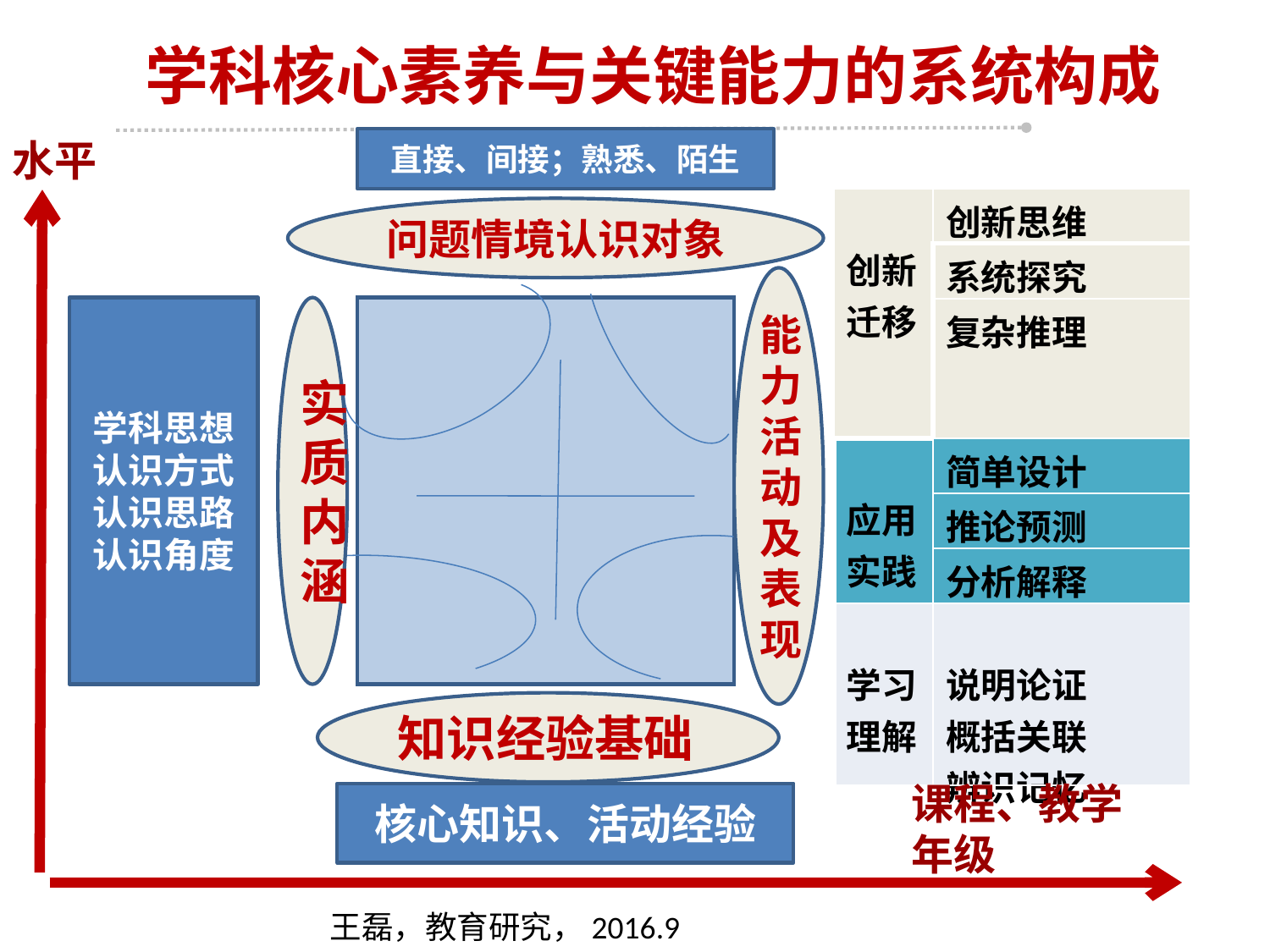

学科核心素养与关键能力的系统构成
水平

直接、间接；熟悉、陌生
| 创新迁移 | 创新思维 |
| --- | --- |
|  | 系统探究 |
|  | 复杂推理 |
| 应用实践 | 简单设计 |
|  | 推论预测 |
|  | 分析解释 |
| 学习理解 | 说明论证 概括关联 辨识记忆 |
问题情境认识对象

能力活动及表现

学科思想
认识方式
认识思路
认识角度
实质内涵

知识经验基础
课程、教学年级
核心知识、活动经验
王磊，教育研究，2016.9